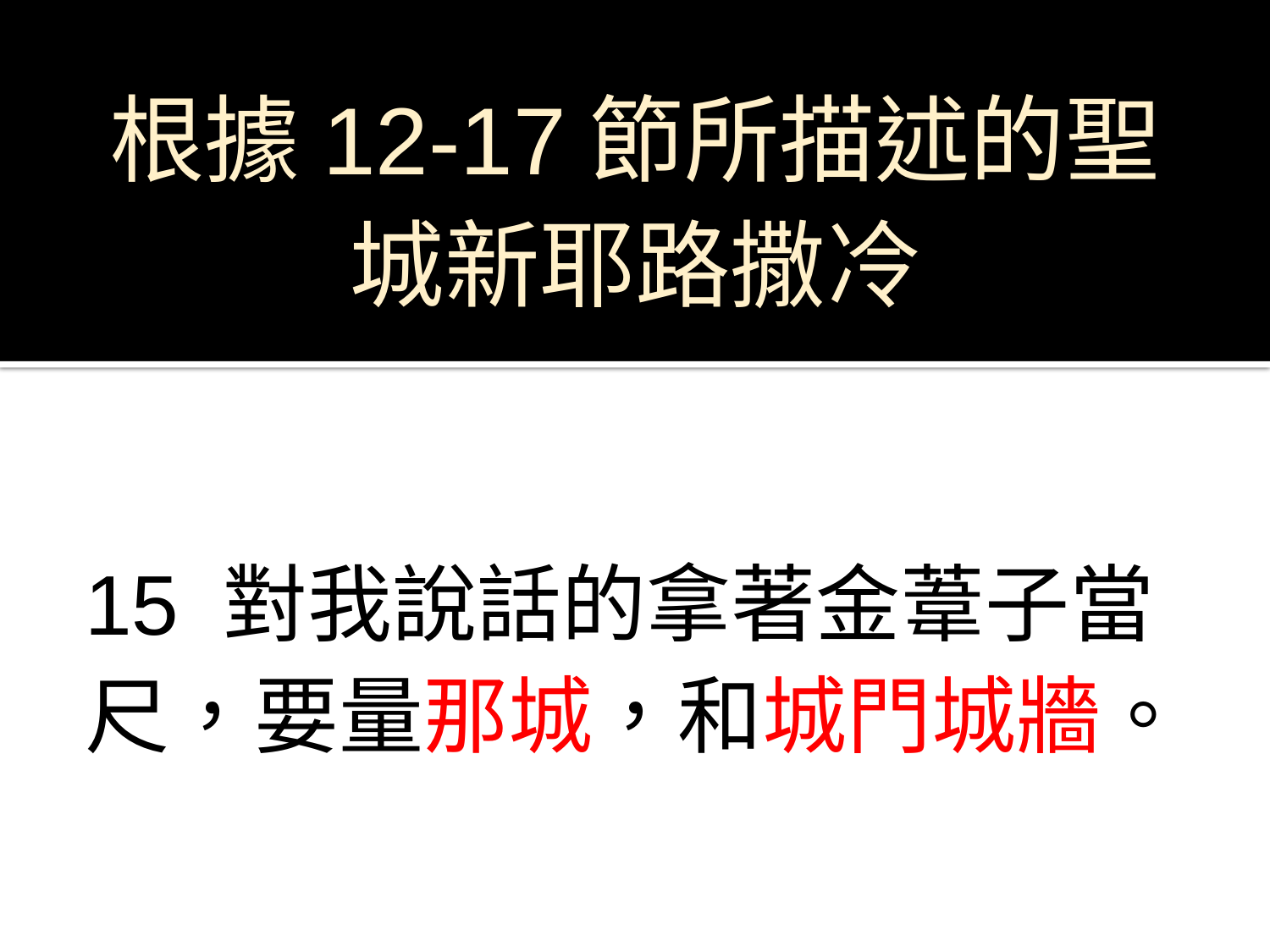

# 根據12-17節所描述的聖城新耶路撒冷
15 對我說話的拿著金葦子當尺，要量那城，和城門城牆。